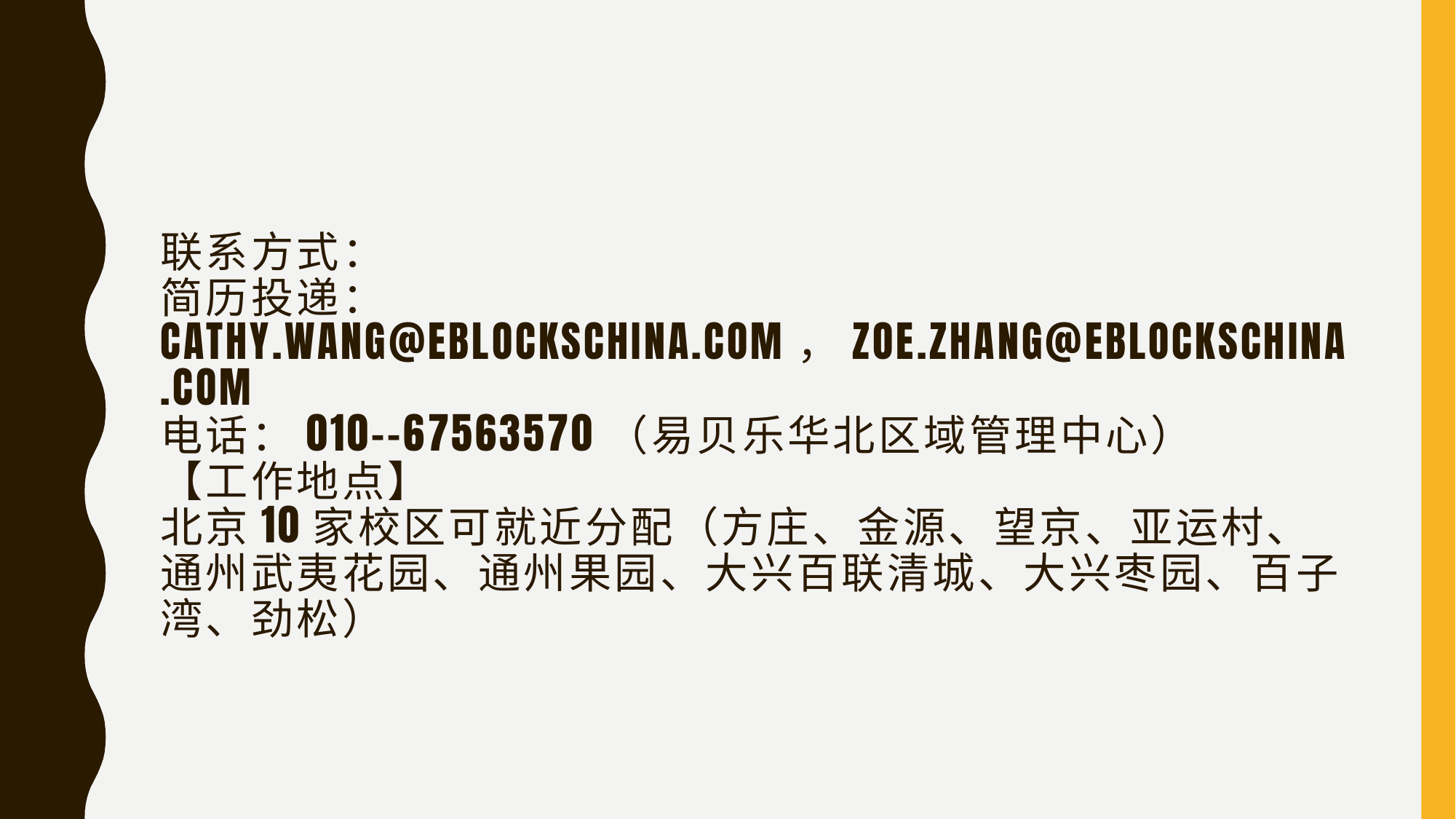

# 联系方式： 简历投递：cathy.wang@eblockschina.com，zoe.zhang@eblockschina.com 电话：010--67563570（易贝乐华北区域管理中心） 【工作地点】 北京10家校区可就近分配（方庄、金源、望京、亚运村、通州武夷花园、通州果园、大兴百联清城、大兴枣园、百子湾、劲松）